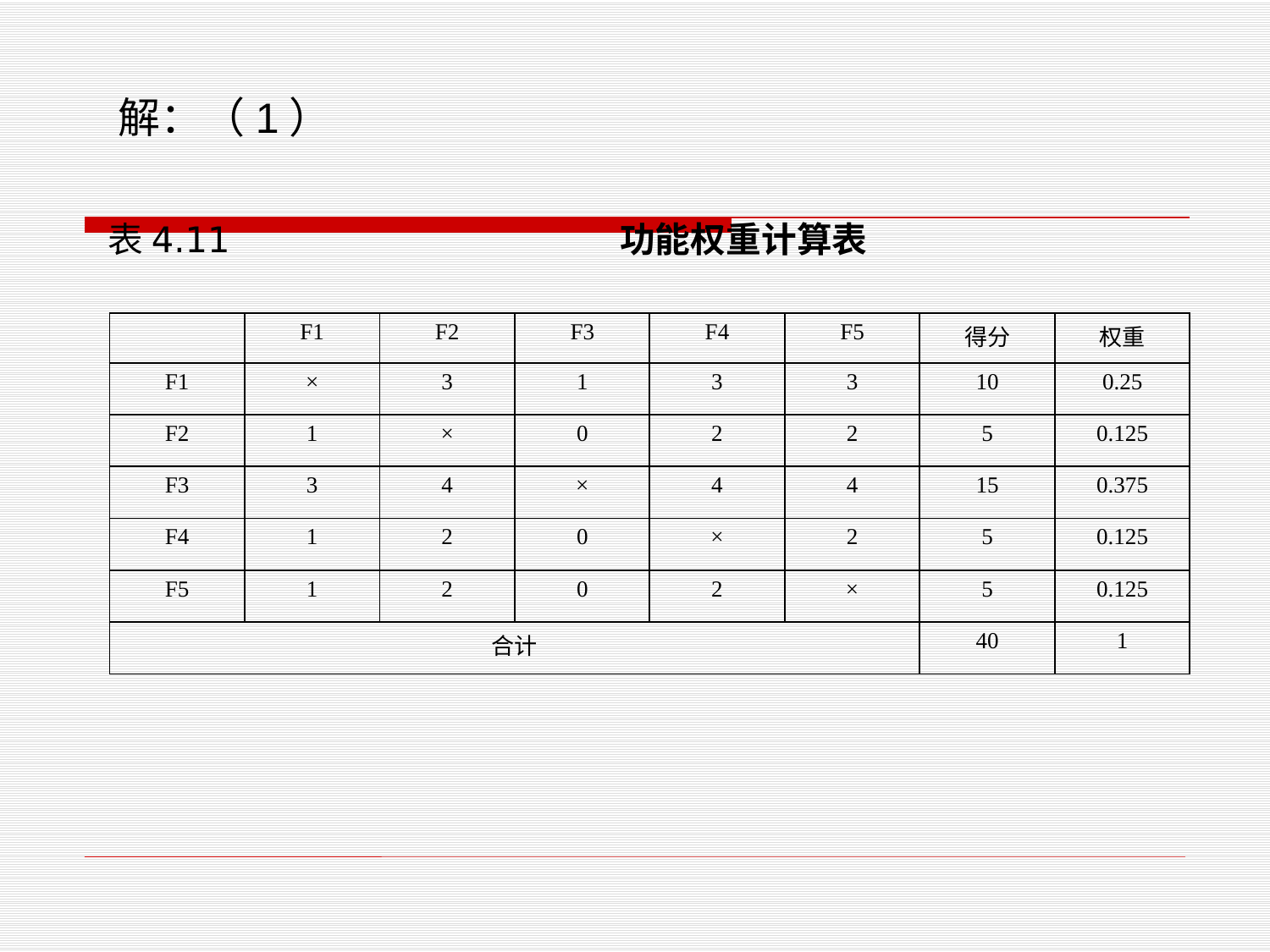

解：（1）
表4.11                                  功能权重计算表
|  | F1 | F2 | F3 | F4 | F5 | 得分 | 权重 |
| --- | --- | --- | --- | --- | --- | --- | --- |
| F1 | × | 3 | 1 | 3 | 3 | 10 | 0.25 |
| F2 | 1 | × | 0 | 2 | 2 | 5 | 0.125 |
| F3 | 3 | 4 | × | 4 | 4 | 15 | 0.375 |
| F4 | 1 | 2 | 0 | × | 2 | 5 | 0.125 |
| F5 | 1 | 2 | 0 | 2 | × | 5 | 0.125 |
| 合计 |  |  |  |  |  | 40 | 1 |